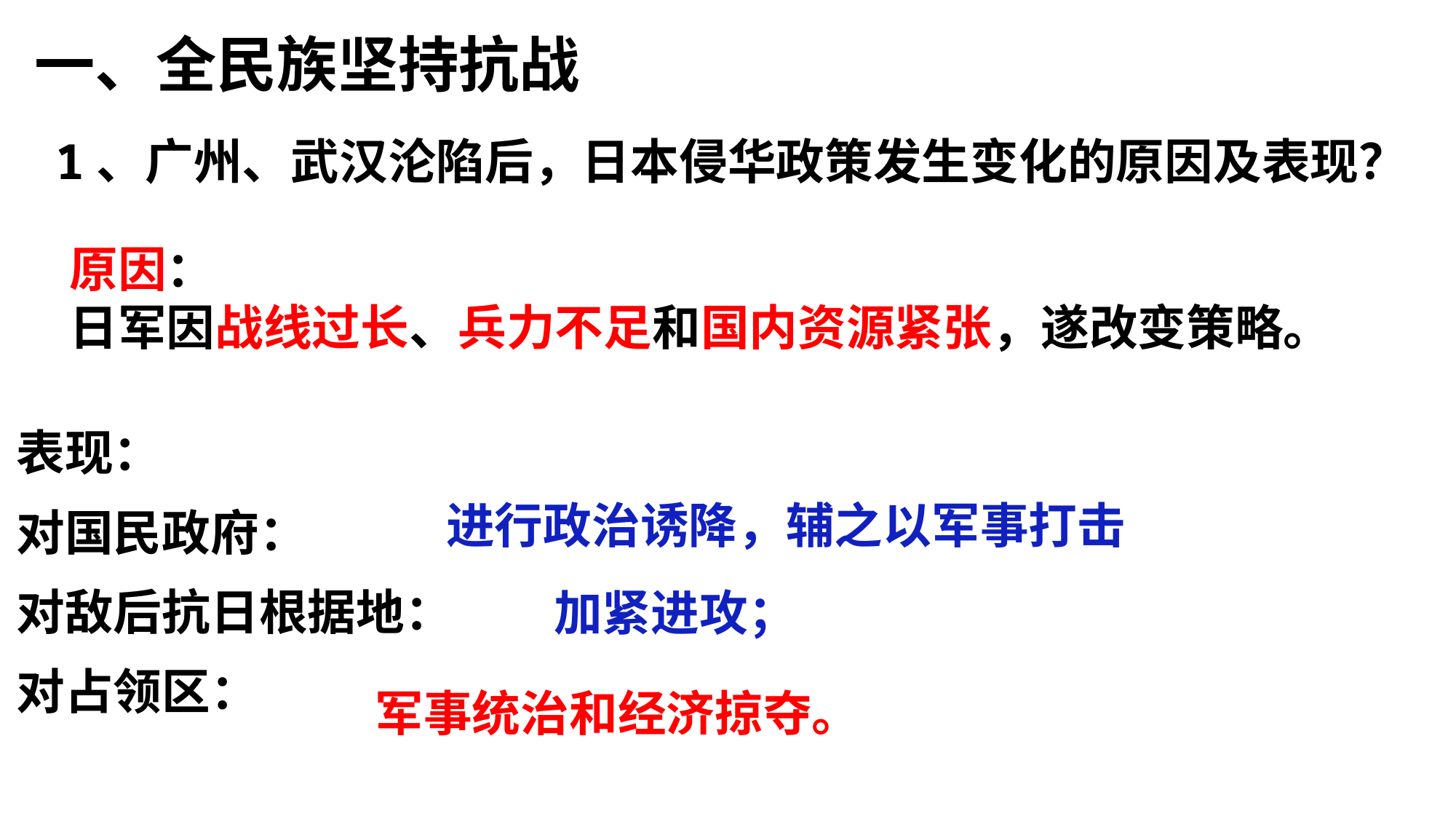

一、全民族坚持抗战
1、广州、武汉沦陷后，日本侵华政策发生变化的原因及表现？
原因：
日军因战线过长、兵力不足和国内资源紧张，遂改变策略。
表现：
对国民政府：
对敌后抗日根据地：
对占领区：
进行政治诱降，辅之以军事打击
加紧进攻；
军事统治和经济掠夺。